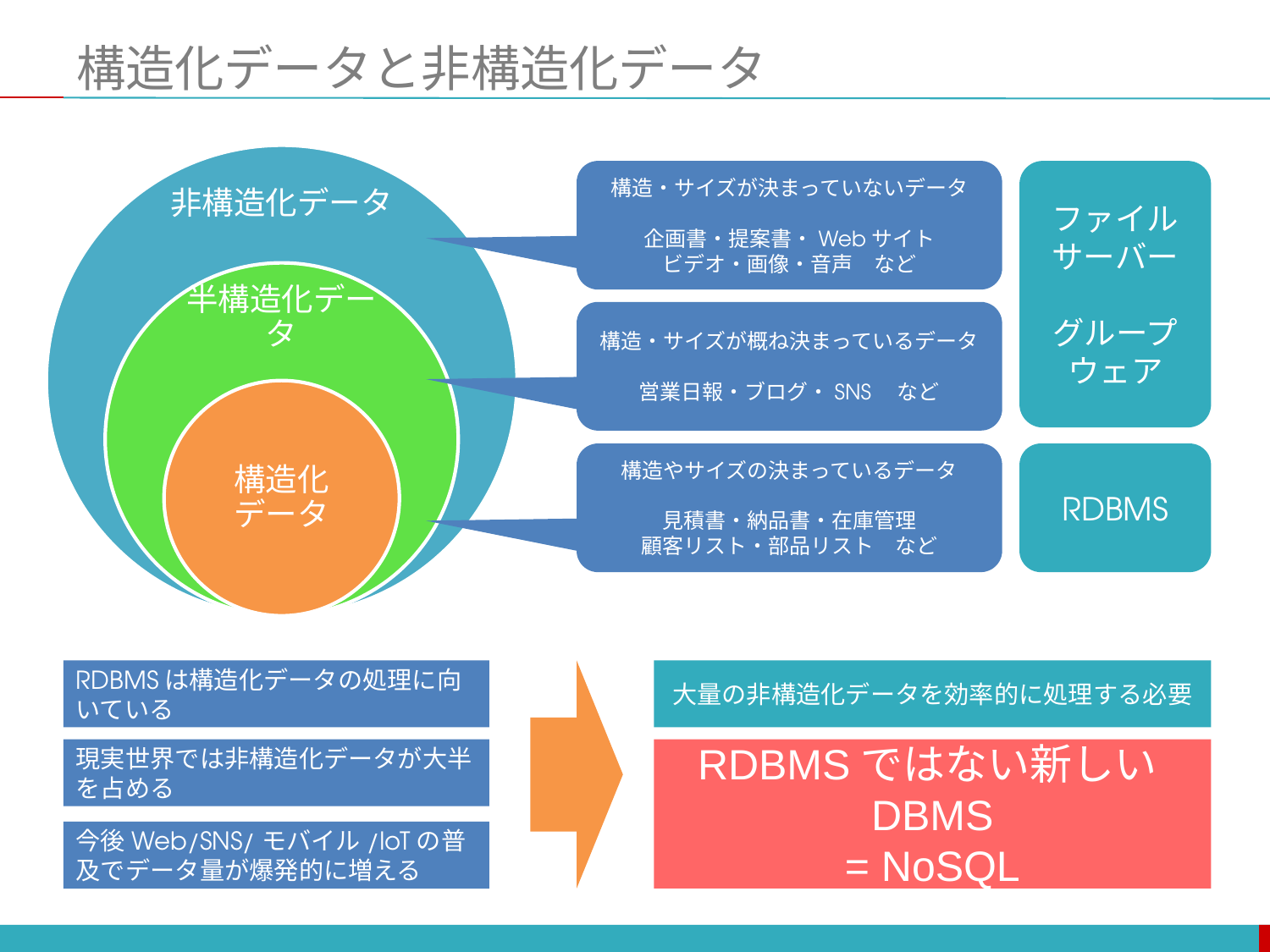

# 構造化データと非構造化データ
非構造化データ
半構造化データ
構造化データ
ファイル
サーバー

グループ
ウェア
構造・サイズが決まっていないデータ

企画書・提案書・Webサイト
ビデオ・画像・音声　など
構造・サイズが概ね決まっているデータ

営業日報・ブログ・SNS　など
構造やサイズの決まっているデータ

見積書・納品書・在庫管理
顧客リスト・部品リスト　など
RDBMS
RDBMSは構造化データの処理に向いている

大量の非構造化データを効率的に処理する必要
RDBMSではない新しいDBMS
= NoSQL
現実世界では非構造化データが大半を占める
今後Web/SNS/モバイル/IoTの普及でデータ量が爆発的に増える